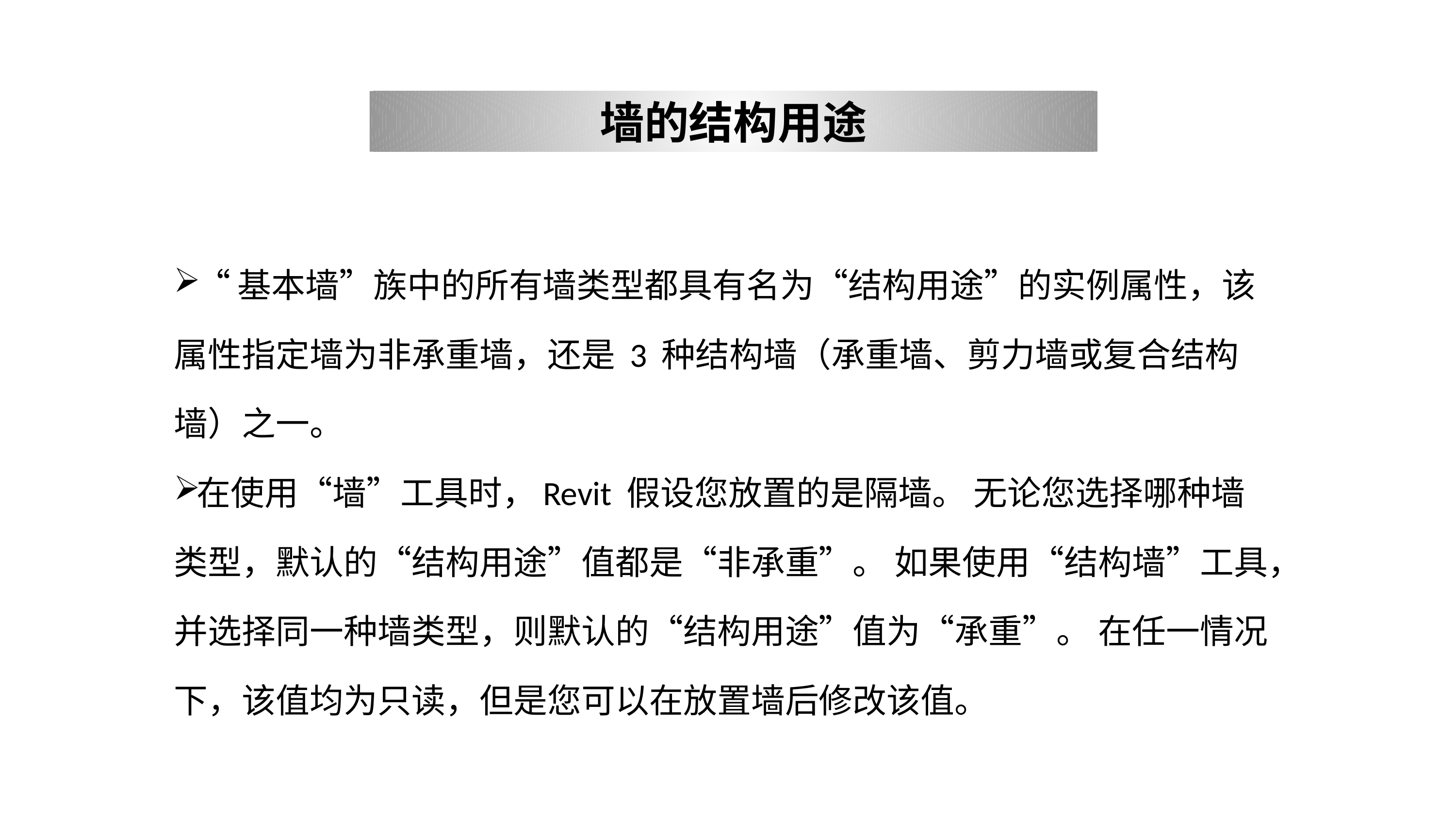

墙的结构用途

“基本墙”族中的所有墙类型都具有名为“结构用途”的实例属性，该属性指定墙为非承重墙，还是 3 种结构墙（承重墙、剪力墙或复合结构墙）之一。
在使用“墙”工具时，Revit 假设您放置的是隔墙。 无论您选择哪种墙类型，默认的“结构用途”值都是“非承重”。 如果使用“结构墙”工具，并选择同一种墙类型，则默认的“结构用途”值为“承重”。 在任一情况下，该值均为只读，但是您可以在放置墙后修改该值。